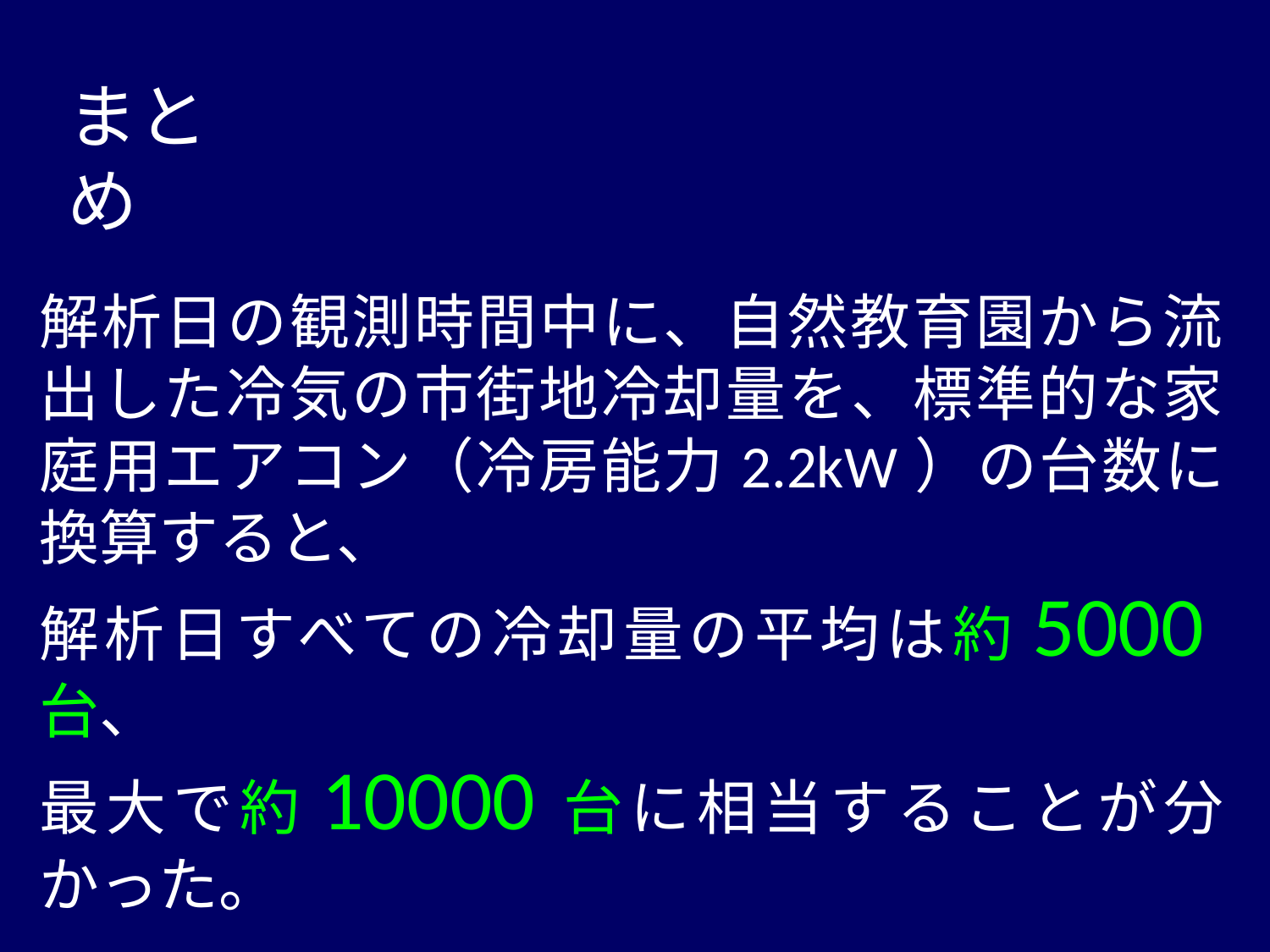

まとめ
解析日の観測時間中に、自然教育園から流出した冷気の市街地冷却量を、標準的な家庭用エアコン（冷房能力2.2kW）の台数に換算すると、
解析日すべての冷却量の平均は約5000台、
最大で約10000台に相当することが分かった。